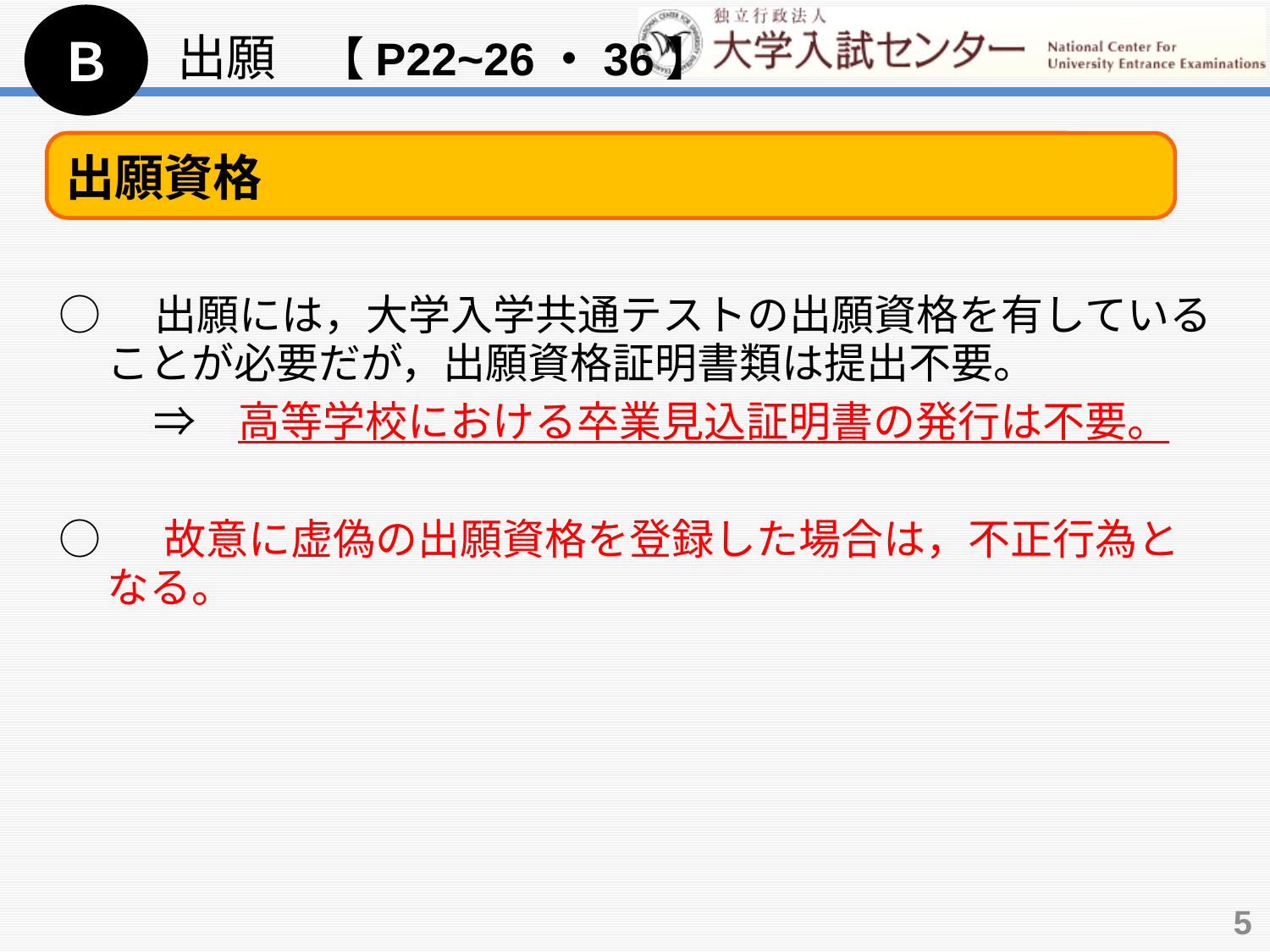

Ｂ
出願　【P22~26・36】
出願資格
○　出願には，大学入学共通テストの出願資格を有していることが必要だが，出願資格証明書類は提出不要。
　　 ⇒　高等学校における卒業見込証明書の発行は不要。

○　 故意に虚偽の出願資格を登録した場合は，不正行為となる。
5